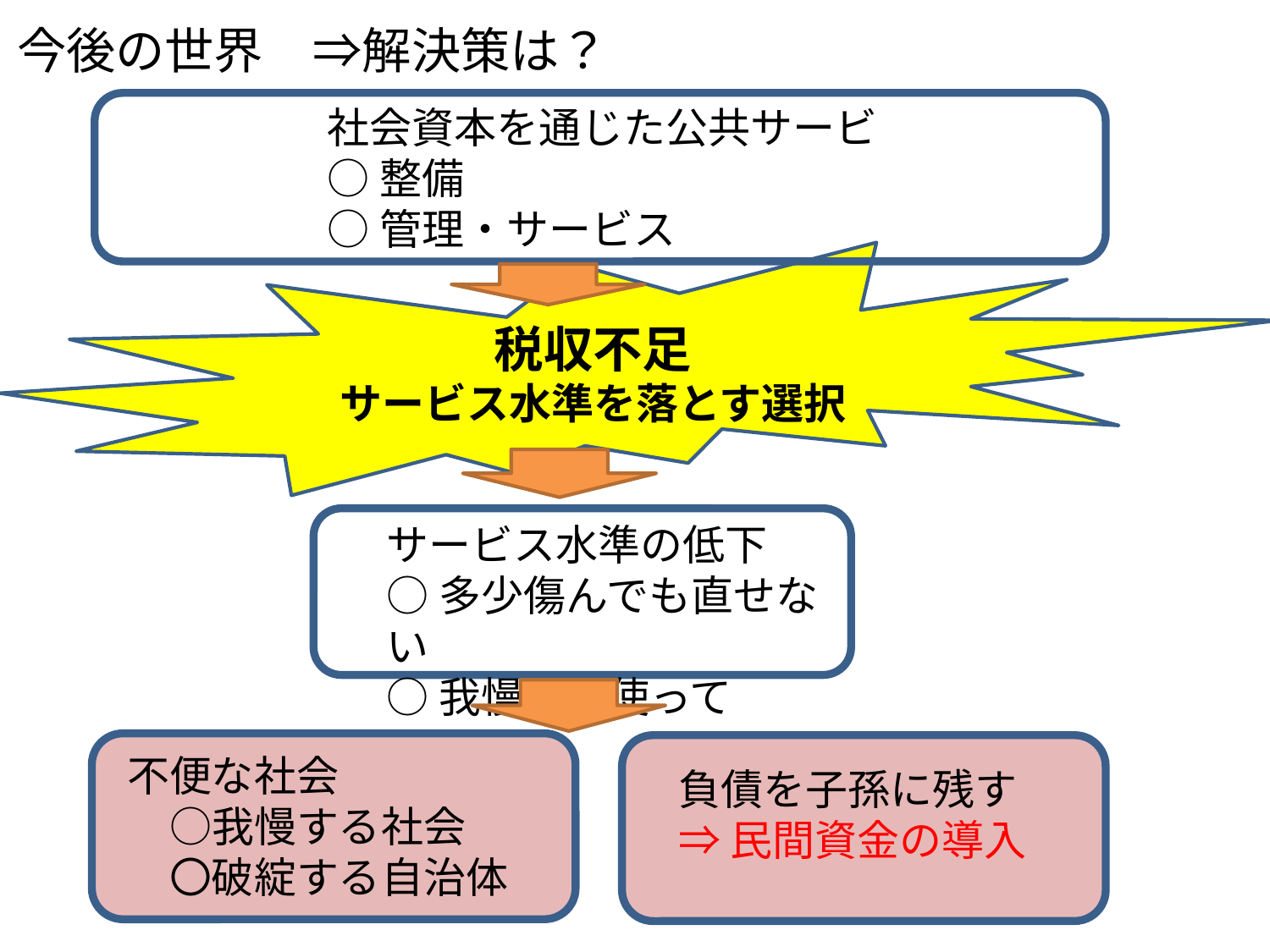

今後の世界　⇒解決策は？

社会資本を通じた公共サービ
○整備
○管理・サービス
税収不足
サービス水準を落とす選択

サービス水準の低下
○多少傷んでも直せない
○我慢して使って

不便な社会
　○我慢する社会
　〇破綻する自治体
負債を子孫に残す
⇒民間資金の導入